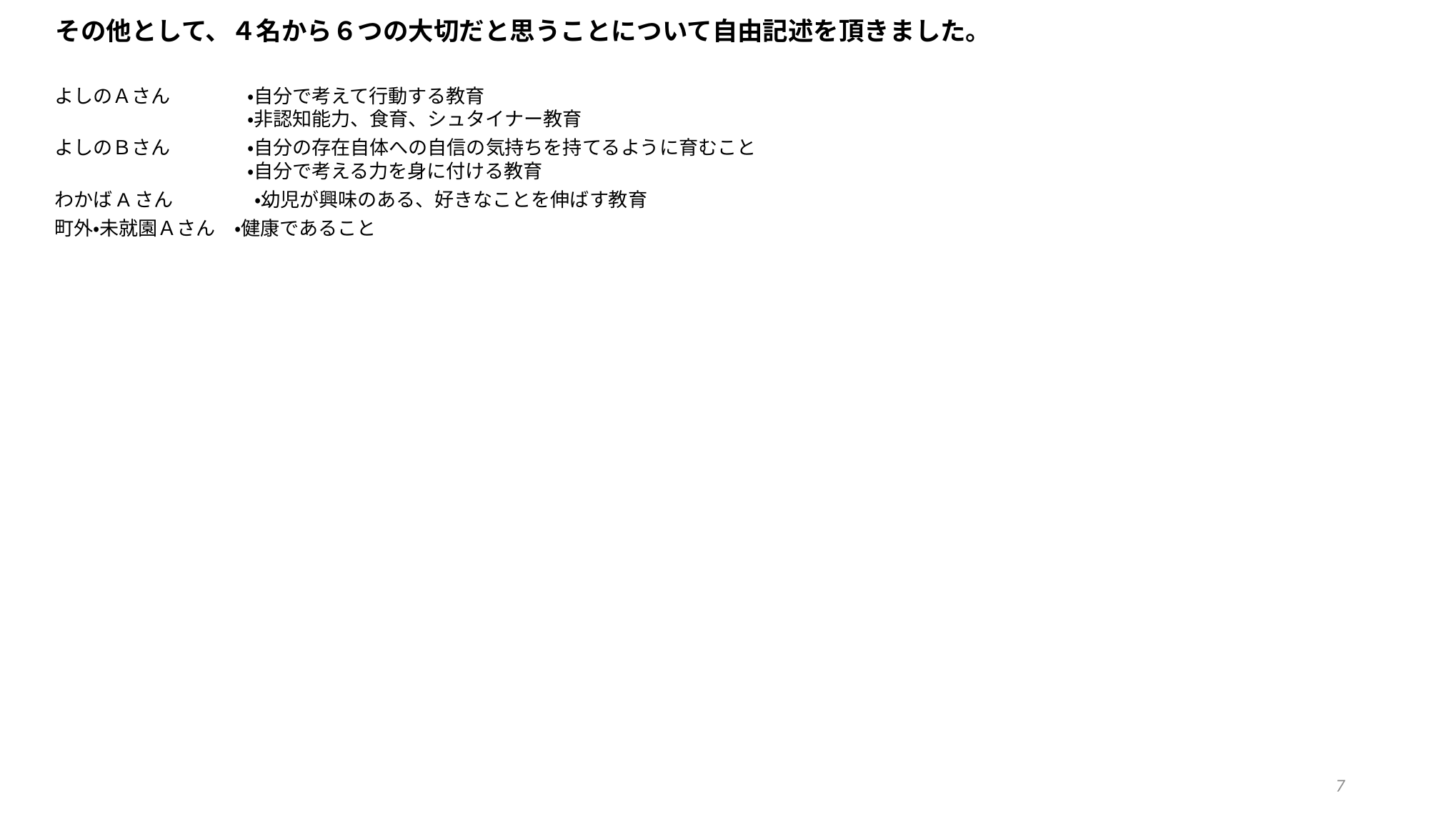

その他として、４名から６つの大切だと思うことについて自由記述を頂きました。
よしのＡさん　　　　・自分で考えて行動する教育
よしのＡさん　　　　・非認知能力、食育、シュタイナー教育

よしのＢさん　　　　・自分の存在自体への自信の気持ちを持てるように育むこと
よしのＢさん　　　　・自分で考える力を身に付ける教育

わかばAさん　　　 　・幼児が興味のある、好きなことを伸ばす教育
町外・未就園Ａさん　・健康であること

連携
7